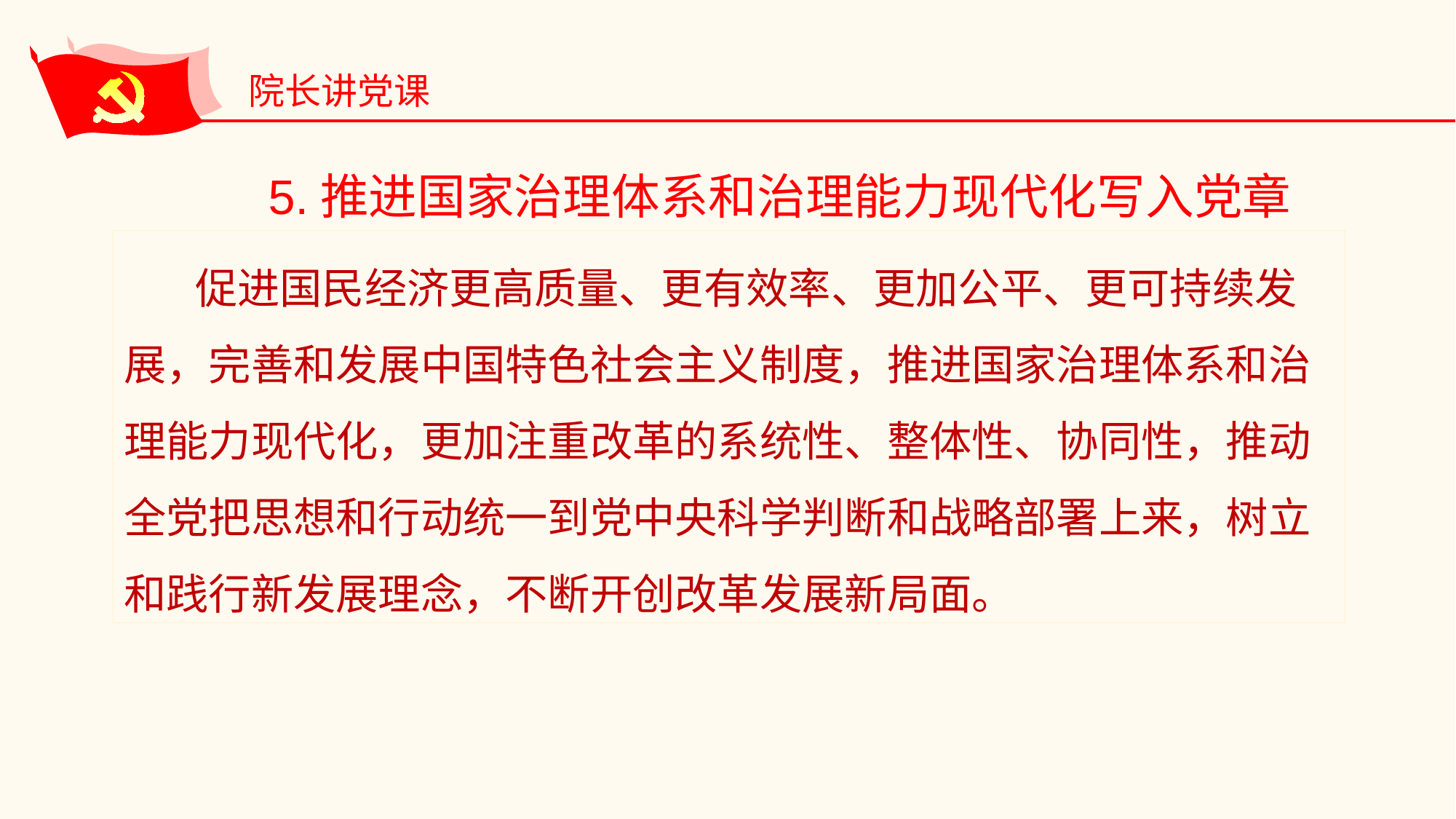

院长讲党课
5.推进国家治理体系和治理能力现代化写入党章
       促进国民经济更高质量、更有效率、更加公平、更可持续发展，完善和发展中国特色社会主义制度，推进国家治理体系和治理能力现代化，更加注重改革的系统性、整体性、协同性，推动全党把思想和行动统一到党中央科学判断和战略部署上来，树立和践行新发展理念，不断开创改革发展新局面。